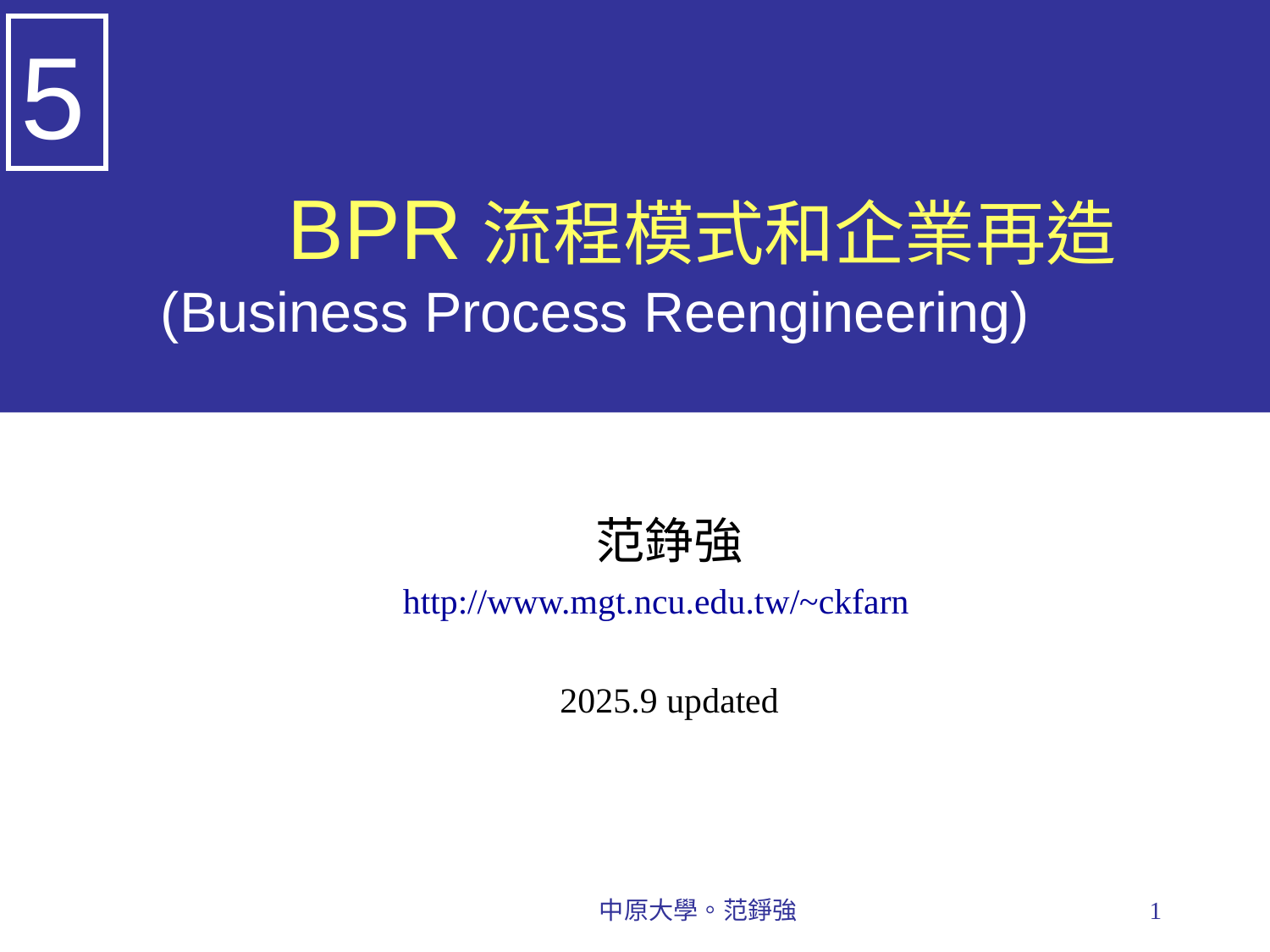

5

# BPR流程模式和企業再造 (Business Process Reengineering)

范錚強
http://www.mgt.ncu.edu.tw/~ckfarn

2025.9 updated
中原大學。范錚強
1